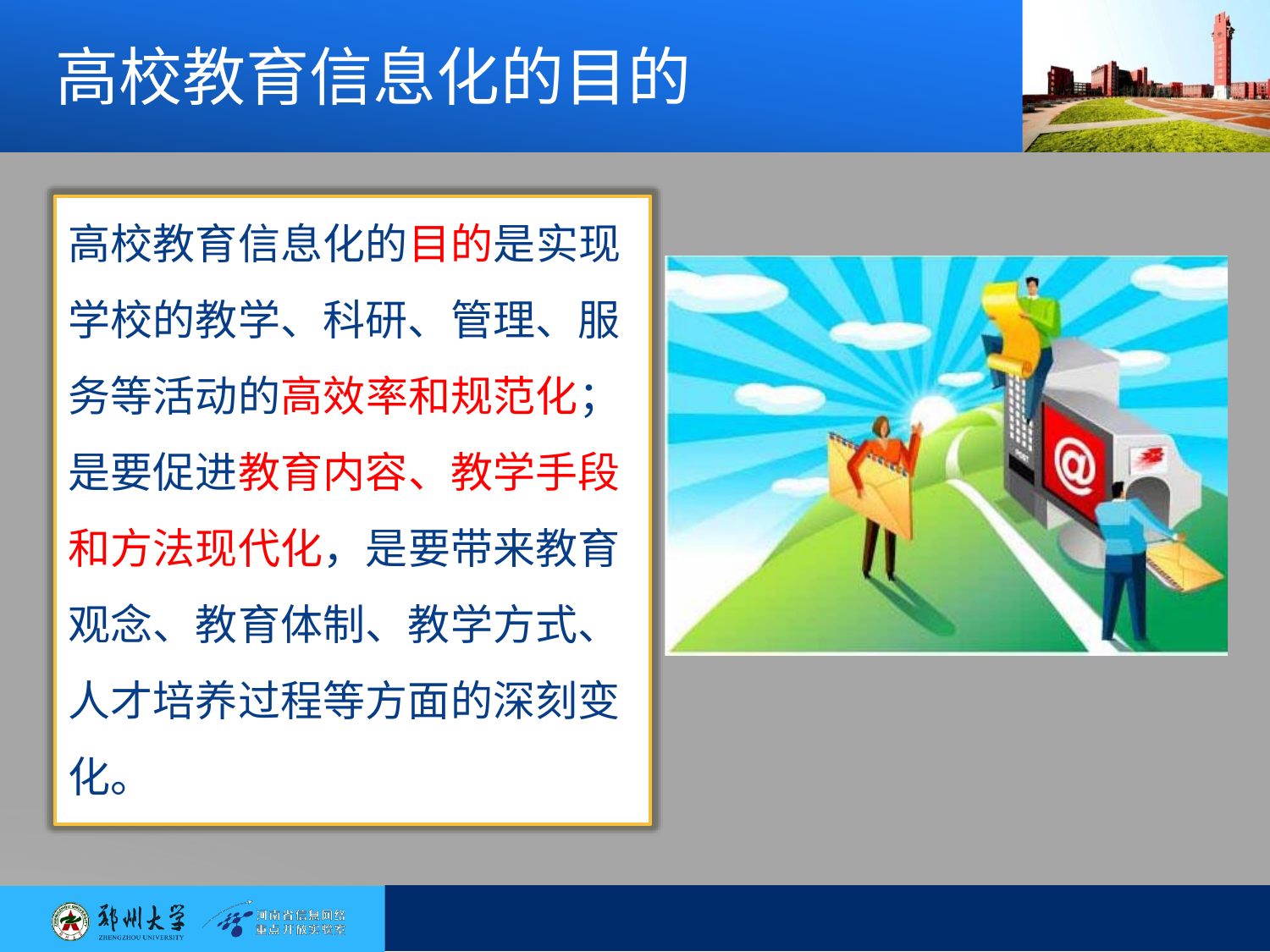

# 高校教育信息化的目的

高校教育信息化的目的是实现 学校的教学、科研、管理、服 务等活动的高效率和规范化； 是要促进教育内容、教学手段 和方法现代化，是要带来教育 观念、教育体制、教学方式、 人才培养过程等方面的深刻变 化。